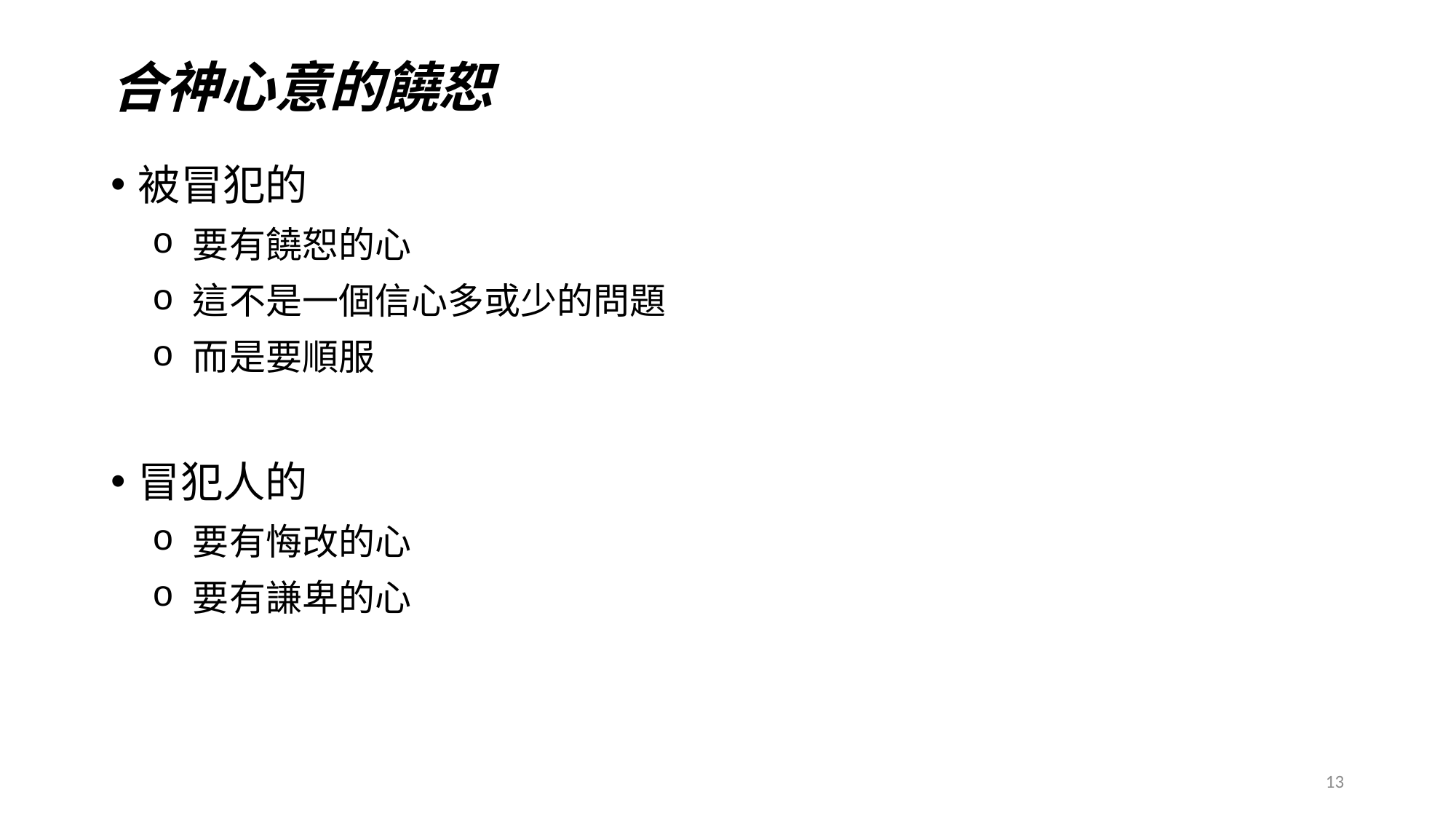

# 合神心意的饒恕
被冒犯的
要有饒恕的心
這不是一個信心多或少的問題
而是要順服

冒犯人的
要有悔改的心
要有謙卑的心

13